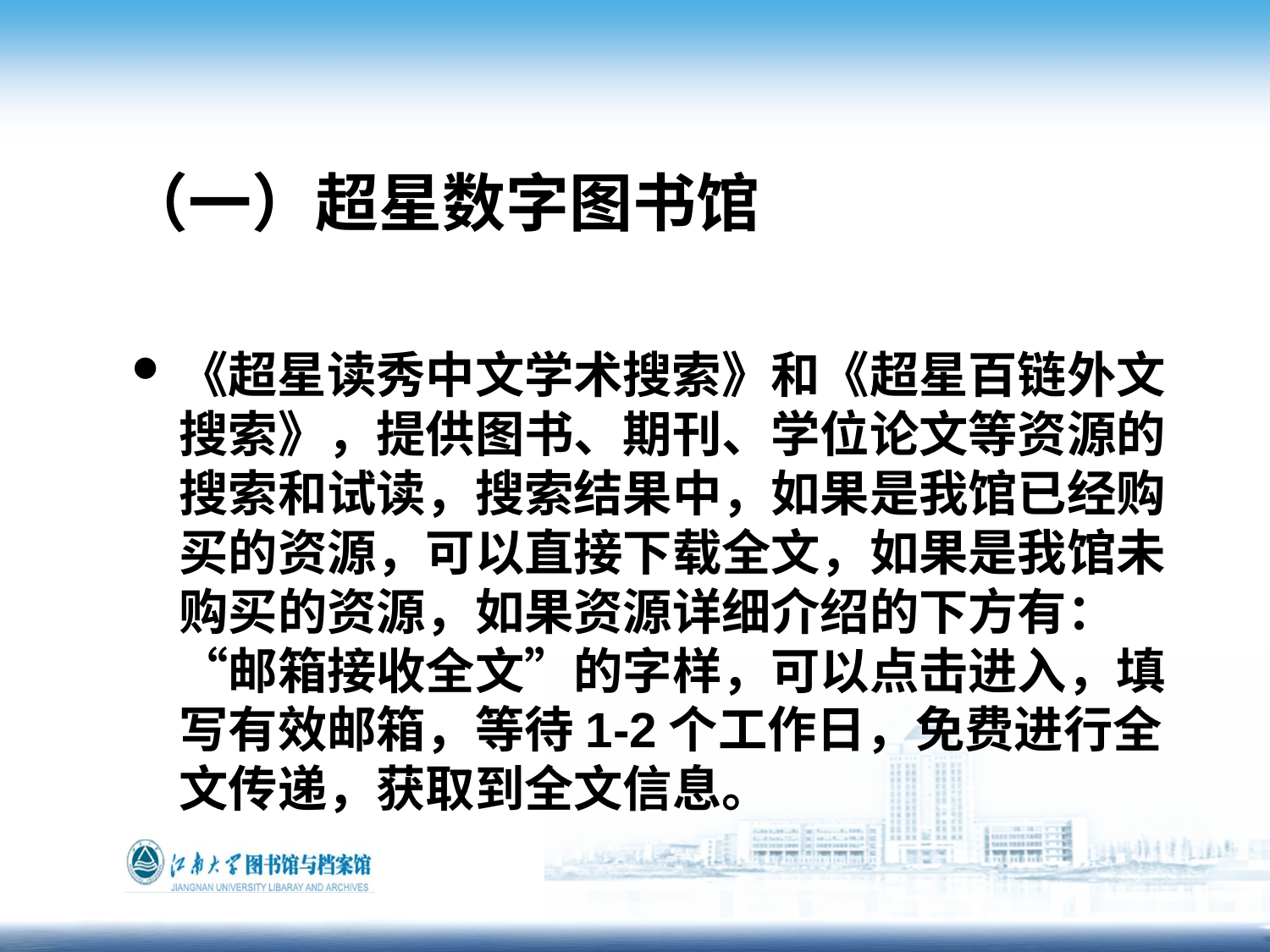

（一）超星数字图书馆
《超星读秀中文学术搜索》和《超星百链外文搜索》，提供图书、期刊、学位论文等资源的搜索和试读，搜索结果中，如果是我馆已经购买的资源，可以直接下载全文，如果是我馆未购买的资源，如果资源详细介绍的下方有：“邮箱接收全文”的字样，可以点击进入，填写有效邮箱，等待1-2个工作日，免费进行全文传递，获取到全文信息。